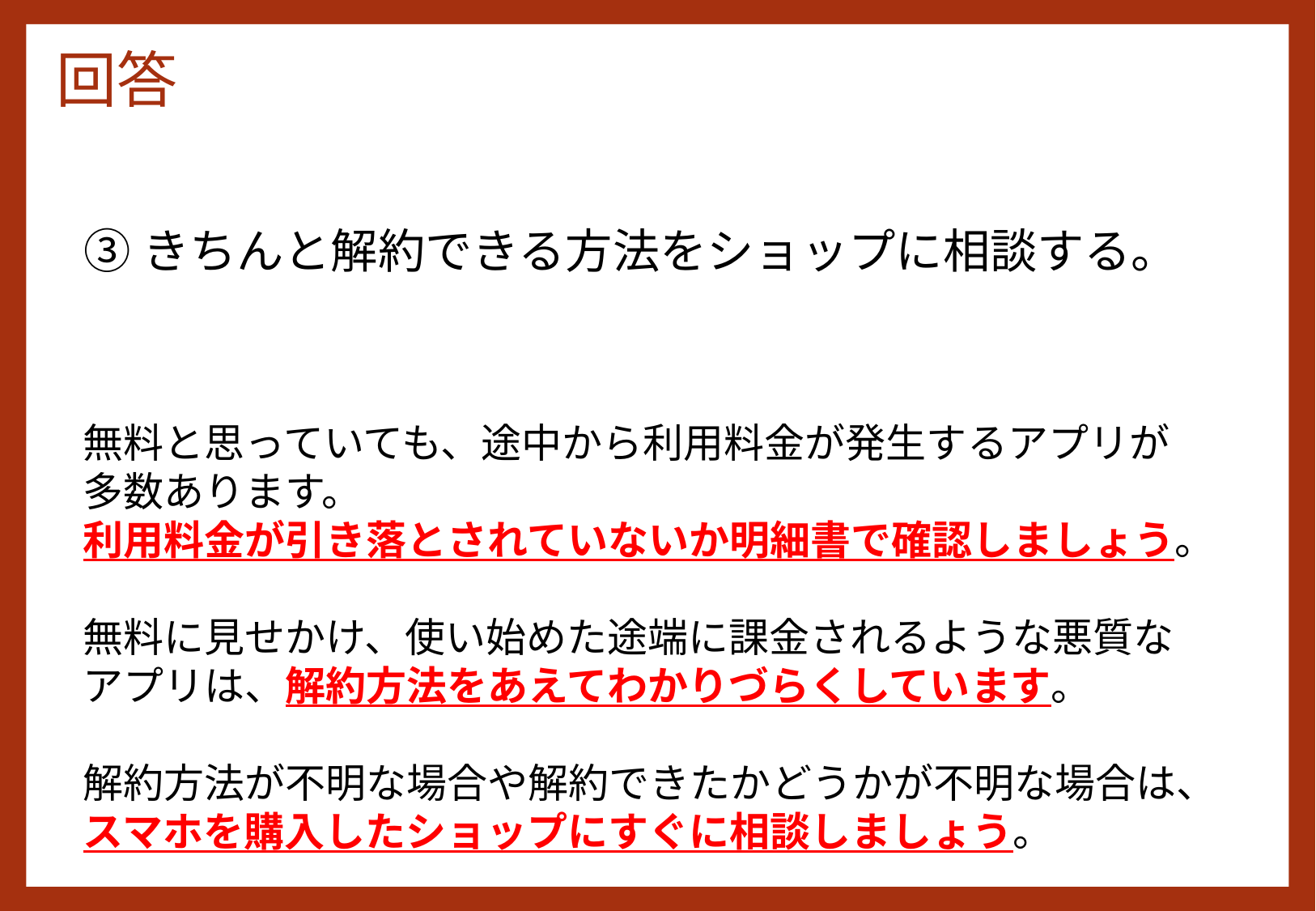

# 回答
③きちんと解約できる方法をショップに相談する。
無料と思っていても、途中から利用料金が発生するアプリが
多数あります。
利用料金が引き落とされていないか明細書で確認しましょう。

無料に⾒せかけ、使い始めた途端に課⾦されるような悪質な
アプリは、解約方法をあえてわかりづらくしています。

解約方法が不明な場合や解約できたかどうかが不明な場合は、
スマホを購入したショップにすぐに相談しましょう。